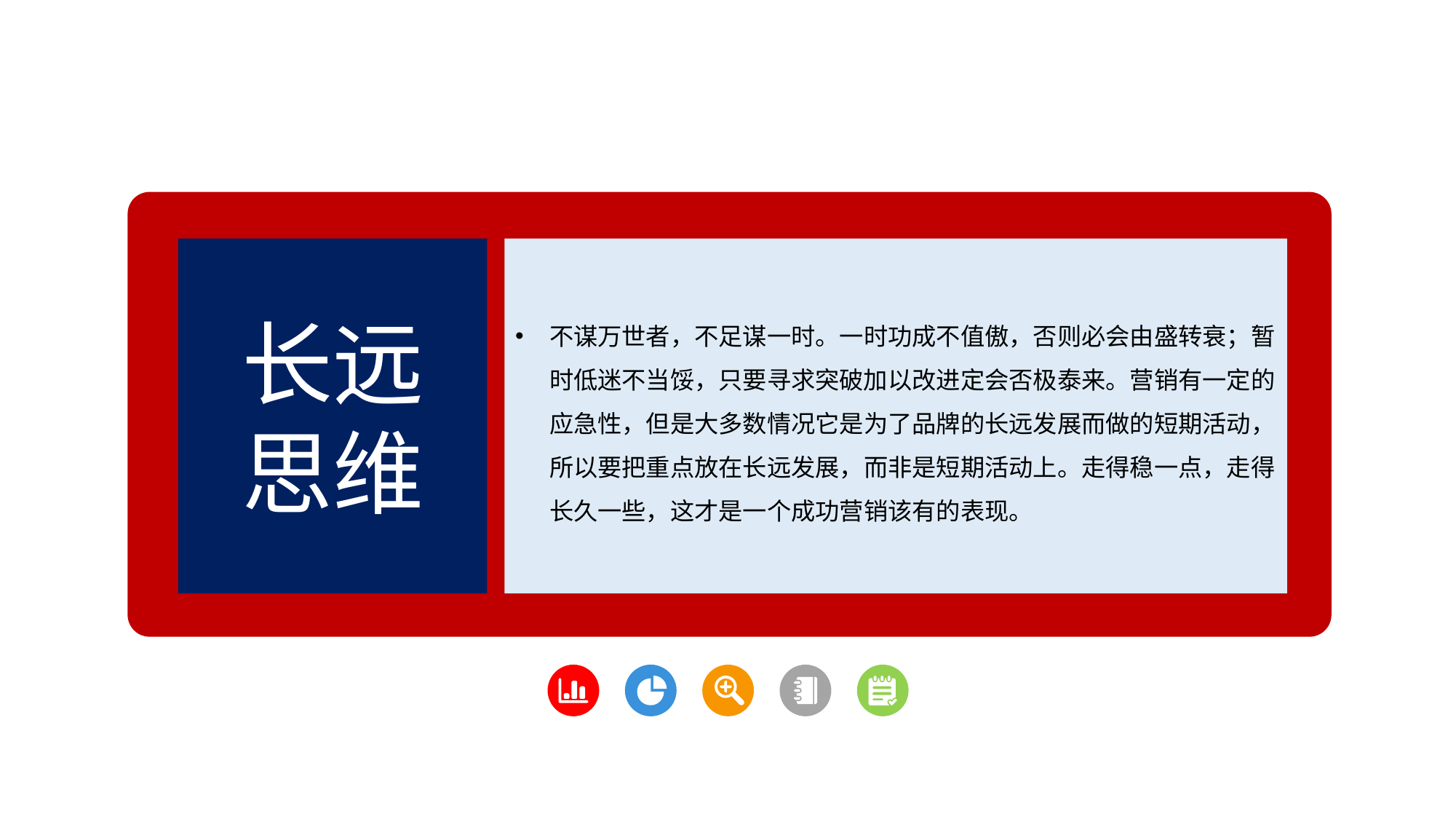

长远
思维
不谋万世者，不足谋一时。一时功成不值傲，否则必会由盛转衰；暂时低迷不当馁，只要寻求突破加以改进定会否极泰来。营销有一定的应急性，但是大多数情况它是为了品牌的长远发展而做的短期活动，所以要把重点放在长远发展，而非是短期活动上。走得稳一点，走得长久一些，这才是一个成功营销该有的表现。